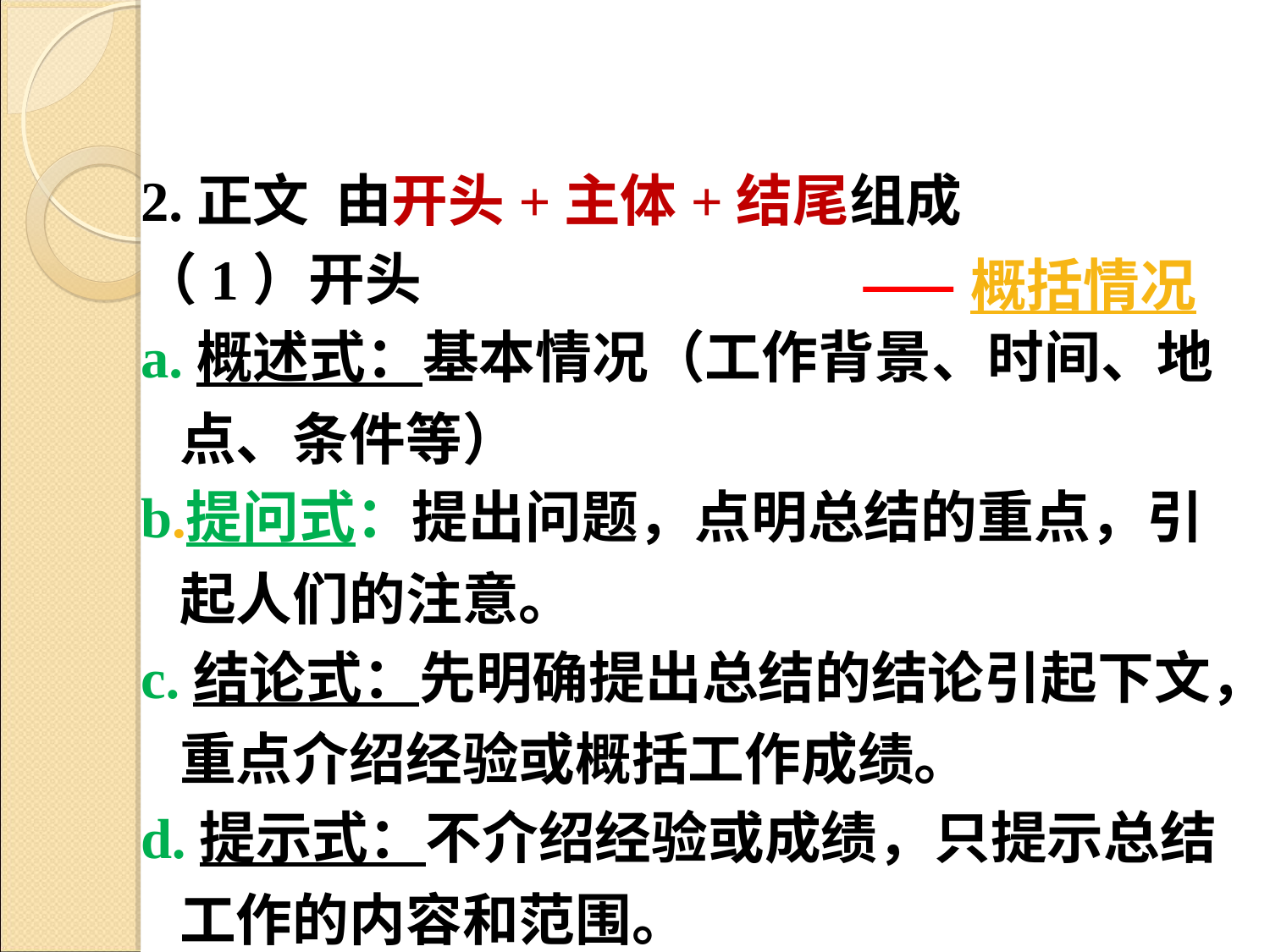

2.正文  由开头+主体+结尾组成
（1）开头
a.概述式：基本情况（工作背景、时间、地点、条件等）
b.提问式：提出问题，点明总结的重点，引起人们的注意。
c.结论式：先明确提出总结的结论引起下文，重点介绍经验或概括工作成绩。
d.提示式：不介绍经验或成绩，只提示总结工作的内容和范围。
——概括情况